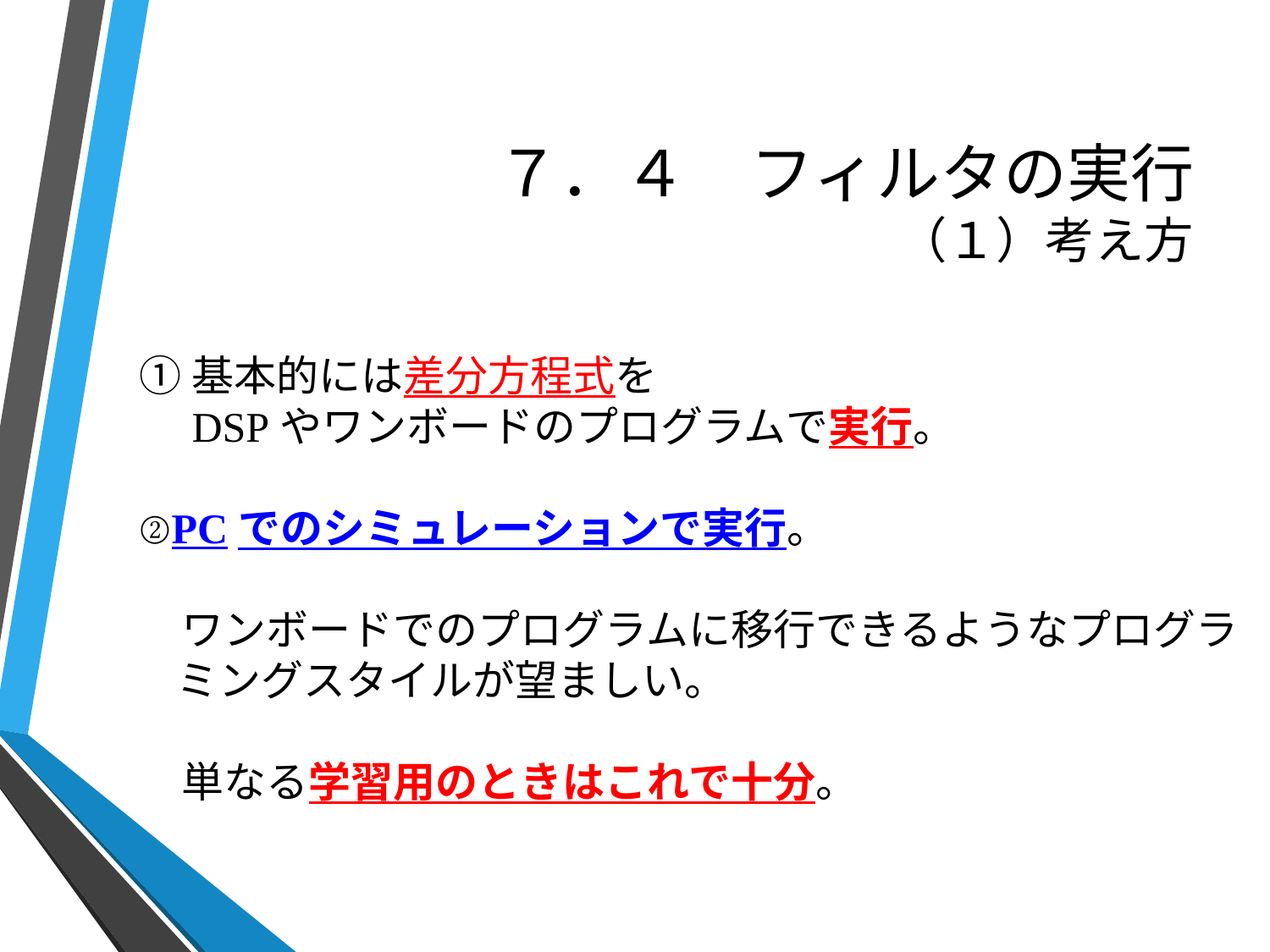

# ７．４　フィルタの実行 （１）考え方
①基本的には差分方程式を
　DSPやワンボードのプログラムで実行。

②PCでのシミュレーションで実行。

　ワンボードでのプログラムに移行できるようなプログラミングスタイルが望ましい。

　単なる学習用のときはこれで十分。